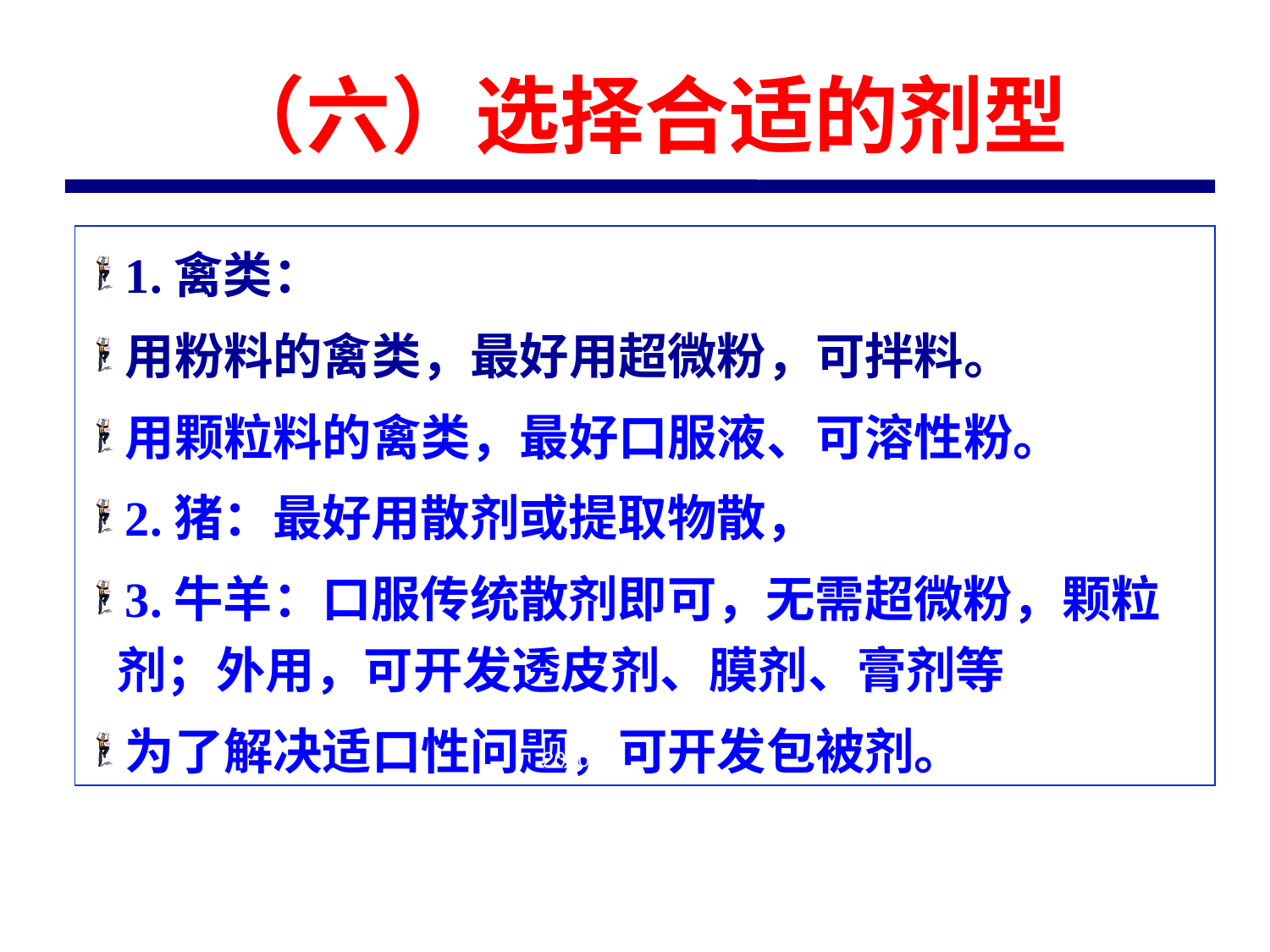

（六）选择合适的剂型

1.禽类：
用粉料的禽类，最好用超微粉，可拌料。
用颗粒料的禽类，最好口服液、可溶性粉。
2.猪：最好用散剂或提取物散，
3.牛羊：口服传统散剂即可，无需超微粉，颗粒剂；外用，可开发透皮剂、膜剂、膏剂等
为了解决适口性问题，可开发包被剂。

2020/7/9